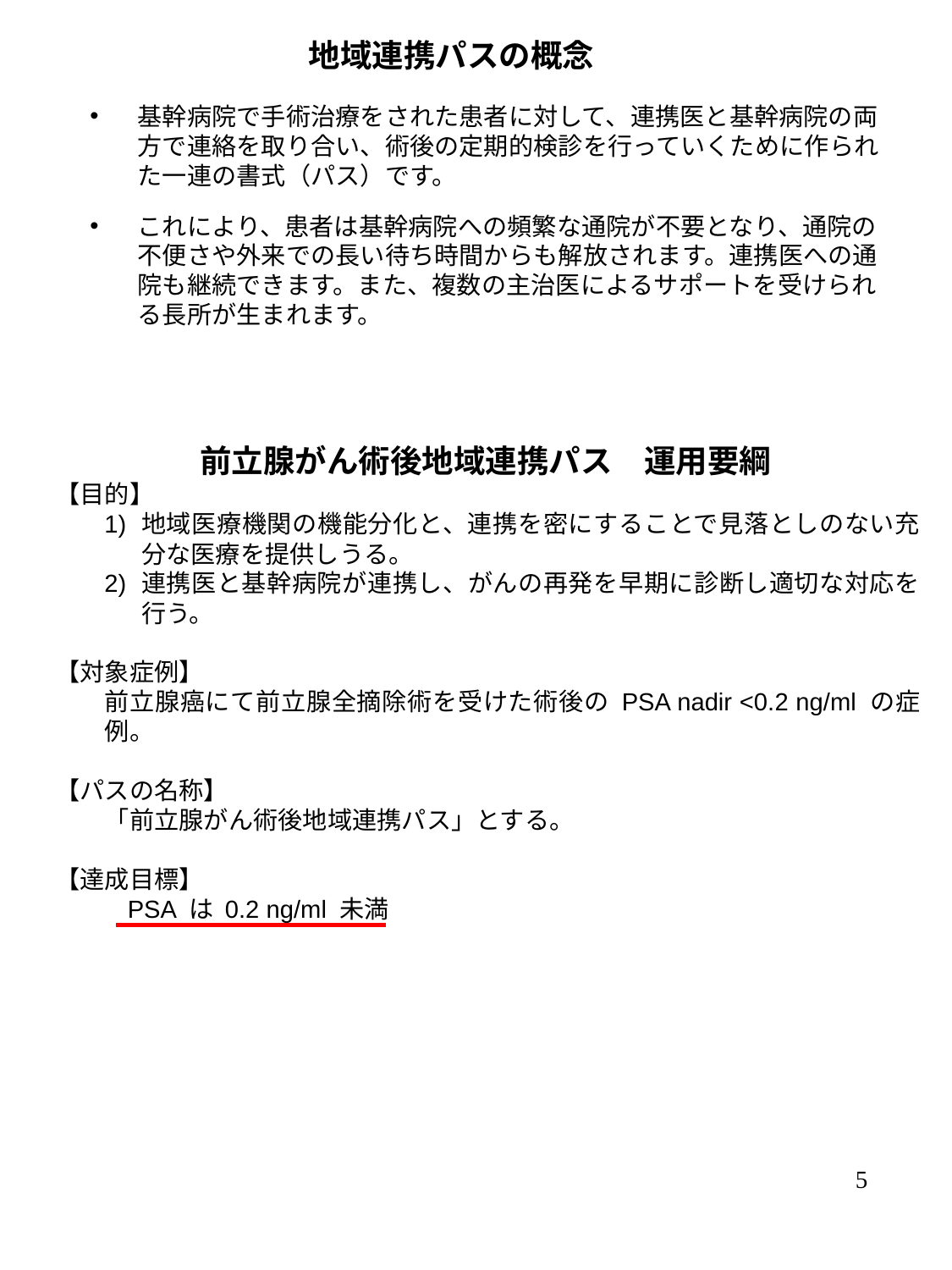

地域連携パスの概念
基幹病院で手術治療をされた患者に対して、連携医と基幹病院の両方で連絡を取り合い、術後の定期的検診を行っていくために作られた一連の書式（パス）です。
これにより、患者は基幹病院への頻繁な通院が不要となり、通院の不便さや外来での長い待ち時間からも解放されます。連携医への通院も継続できます。また、複数の主治医によるサポートを受けられる長所が生まれます。

前立腺がん術後地域連携パス　運用要綱
【目的】
地域医療機関の機能分化と、連携を密にすることで見落としのない充分な医療を提供しうる。
連携医と基幹病院が連携し、がんの再発を早期に診断し適切な対応を行う。

【対象症例】
前立腺癌にて前立腺全摘除術を受けた術後の PSA nadir <0.2 ng/ml の症例。

【パスの名称】
　　「前立腺がん術後地域連携パス」とする。

【達成目標】
 　　 PSA は 0.2 ng/ml 未満

5